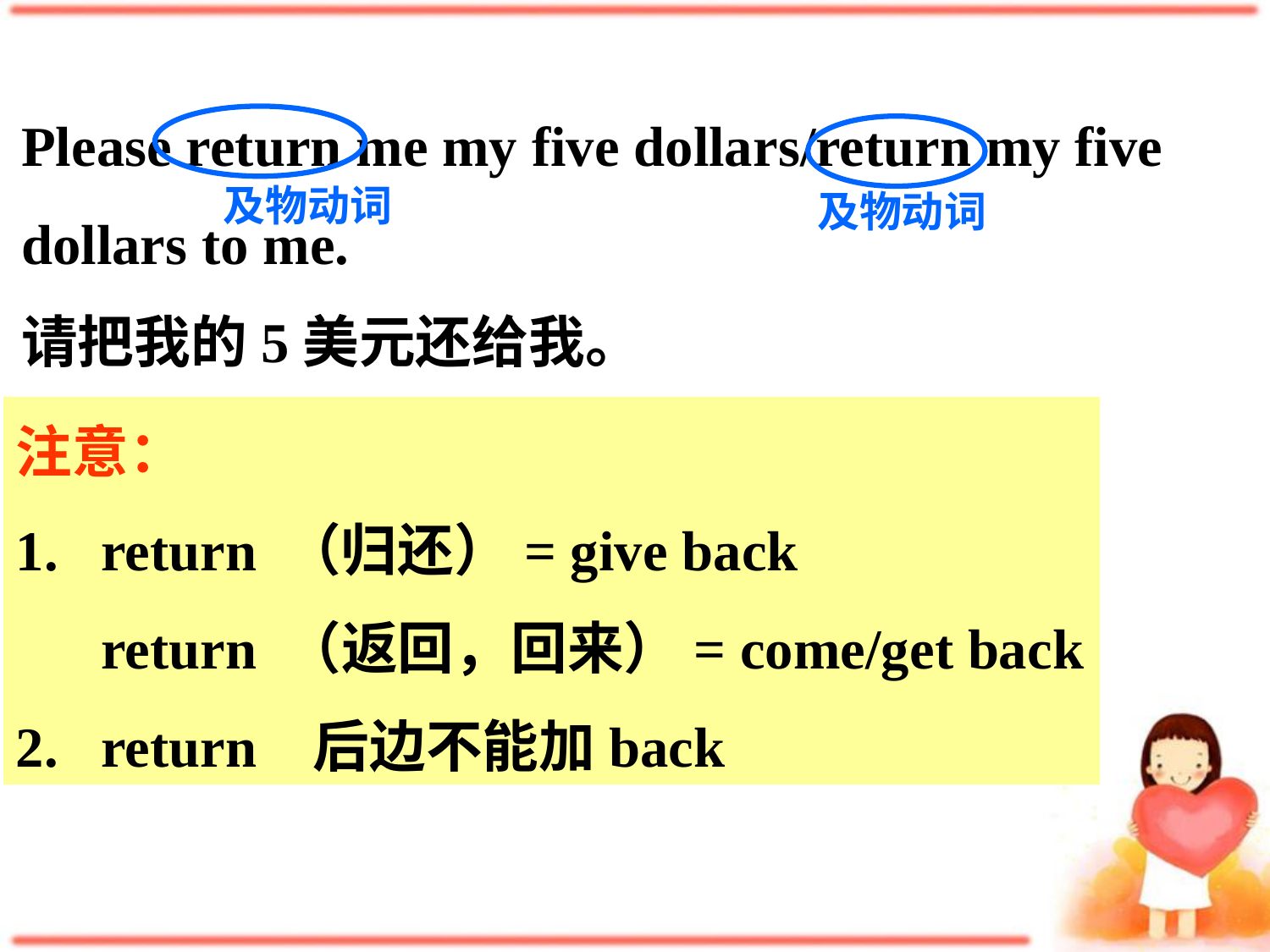

Please return me my five dollars/return my five
dollars to me.
请把我的5美元还给我。

及物动词
及物动词
注意：
1.   return （归还）= give back
      return （返回，回来）= come/get back
2.   return   后边不能加back